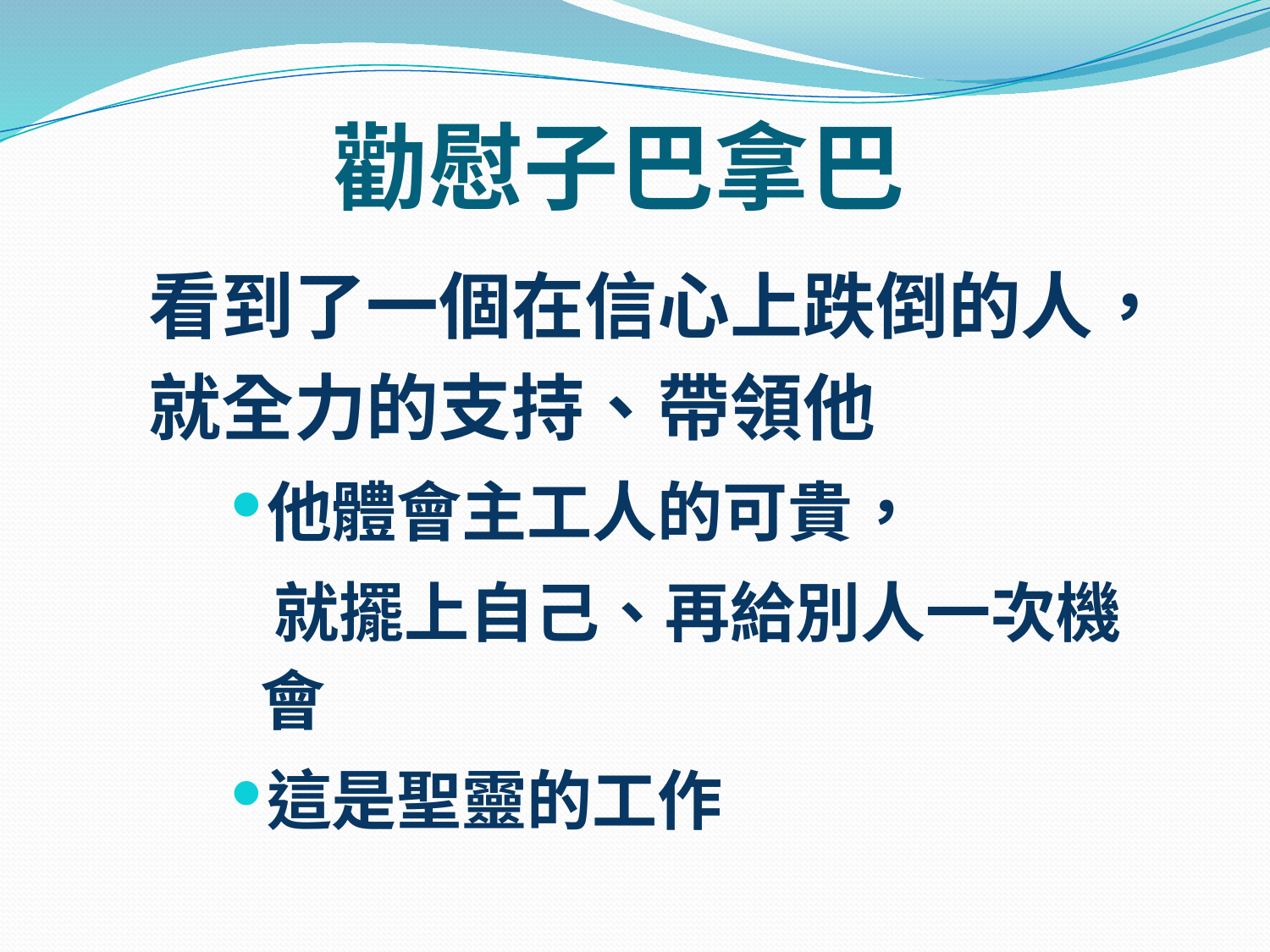

# 勸慰子巴拿巴
看到了一個在信心上跌倒的人，
就全力的支持、帶領他
他體會主工人的可貴，
  就擺上自己、再給別人一次機會
這是聖靈的工作